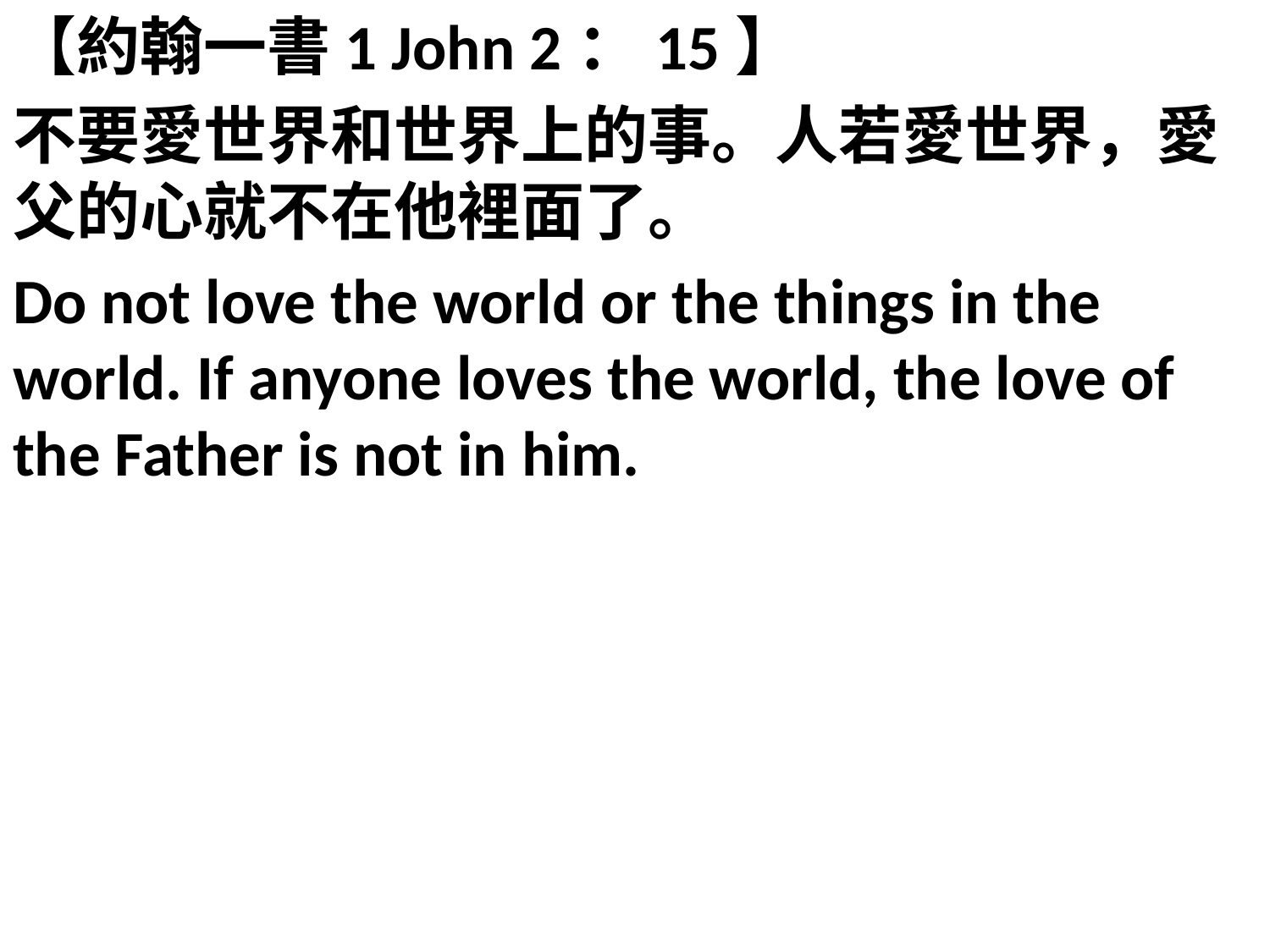

【約翰一書1 John 2：15】
不要愛世界和世界上的事。人若愛世界，愛父的心就不在他裡面了。
Do not love the world or the things in the world. If anyone loves the world, the love of the Father is not in him.